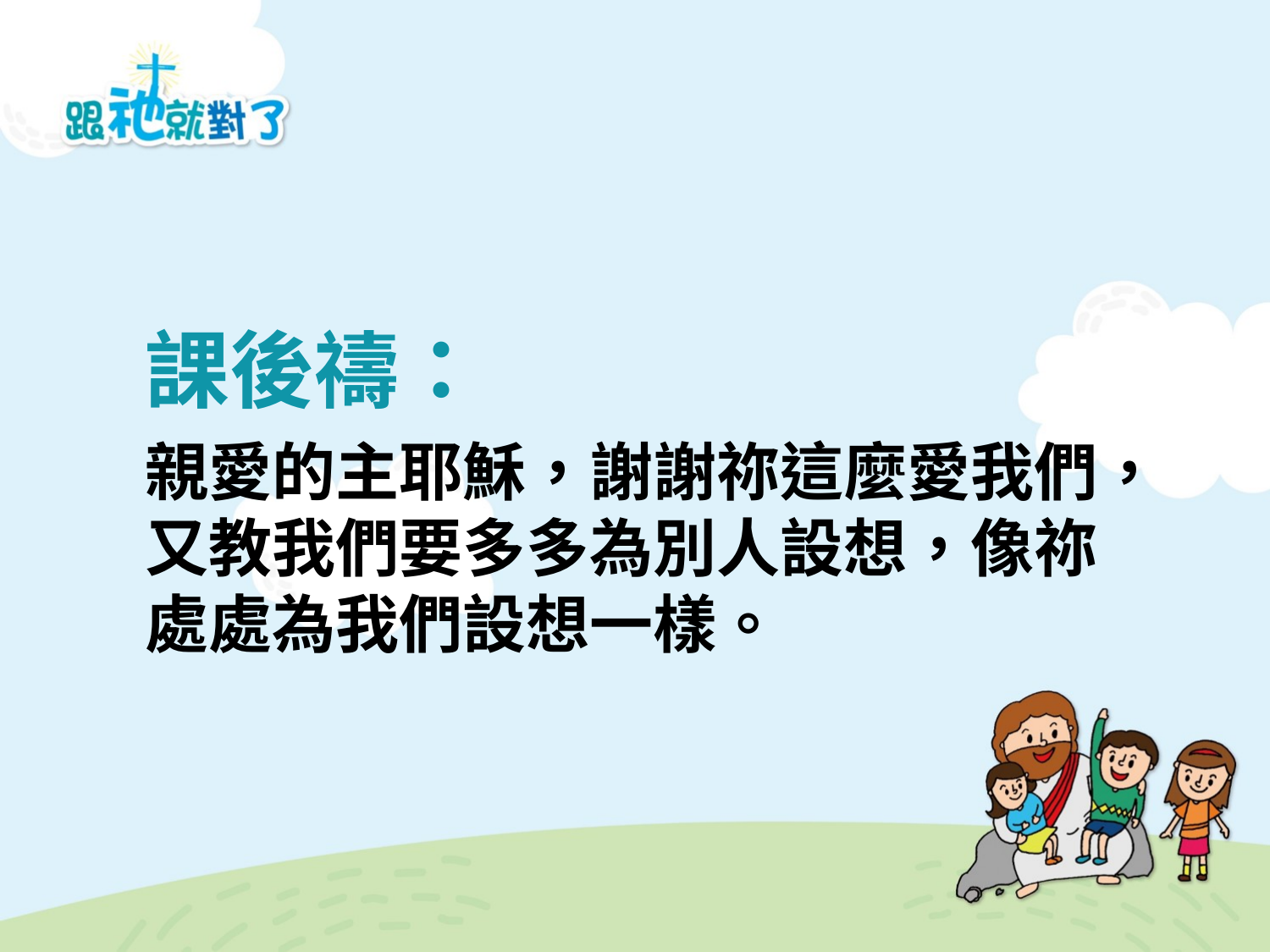

課後禱：
親愛的主耶穌，謝謝祢這麼愛我們，又教我們要多多為別人設想，像祢處處為我們設想一樣。